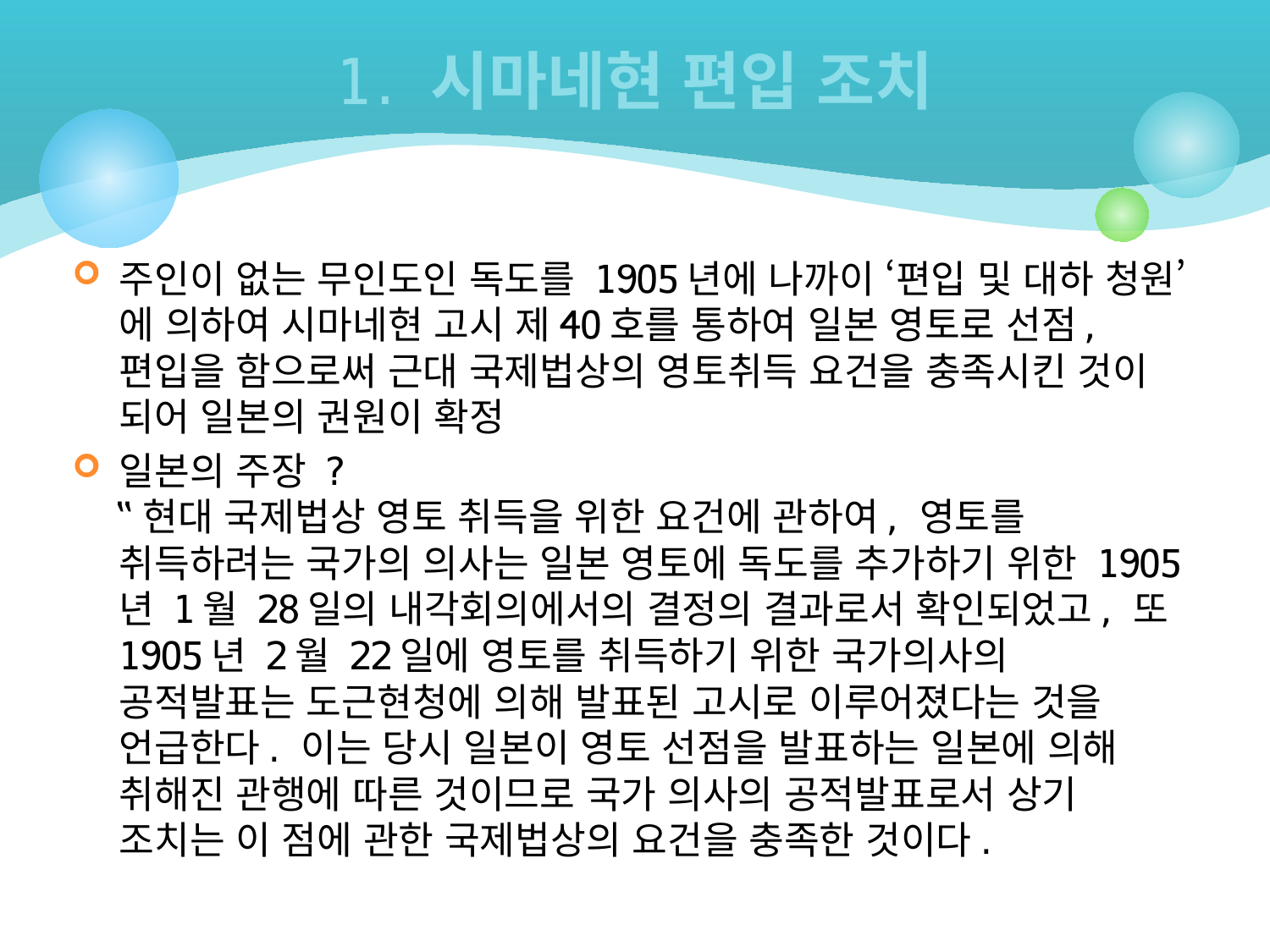

# 1. 시마네현 편입 조치
주인이 없는 무인도인 독도를 1905년에 나까이 ‘편입 및 대하 청원’에 의하여 시마네현 고시 제40호를 통하여 일본 영토로 선점, 편입을 함으로써 근대 국제법상의 영토취득 요건을 충족시킨 것이 되어 일본의 권원이 확정
일본의 주장 ?
“현대 국제법상 영토 취득을 위한 요건에 관하여, 영토를 취득하려는 국가의 의사는 일본 영토에 독도를 추가하기 위한 1905년 1월 28일의 내각회의에서의 결정의 결과로서 확인되었고, 또 1905년 2월 22일에 영토를 취득하기 위한 국가의사의 공적발표는 도근현청에 의해 발표된 고시로 이루어졌다는 것을 언급한다. 이는 당시 일본이 영토 선점을 발표하는 일본에 의해 취해진 관행에 따른 것이므로 국가 의사의 공적발표로서 상기 조치는 이 점에 관한 국제법상의 요건을 충족한 것이다.